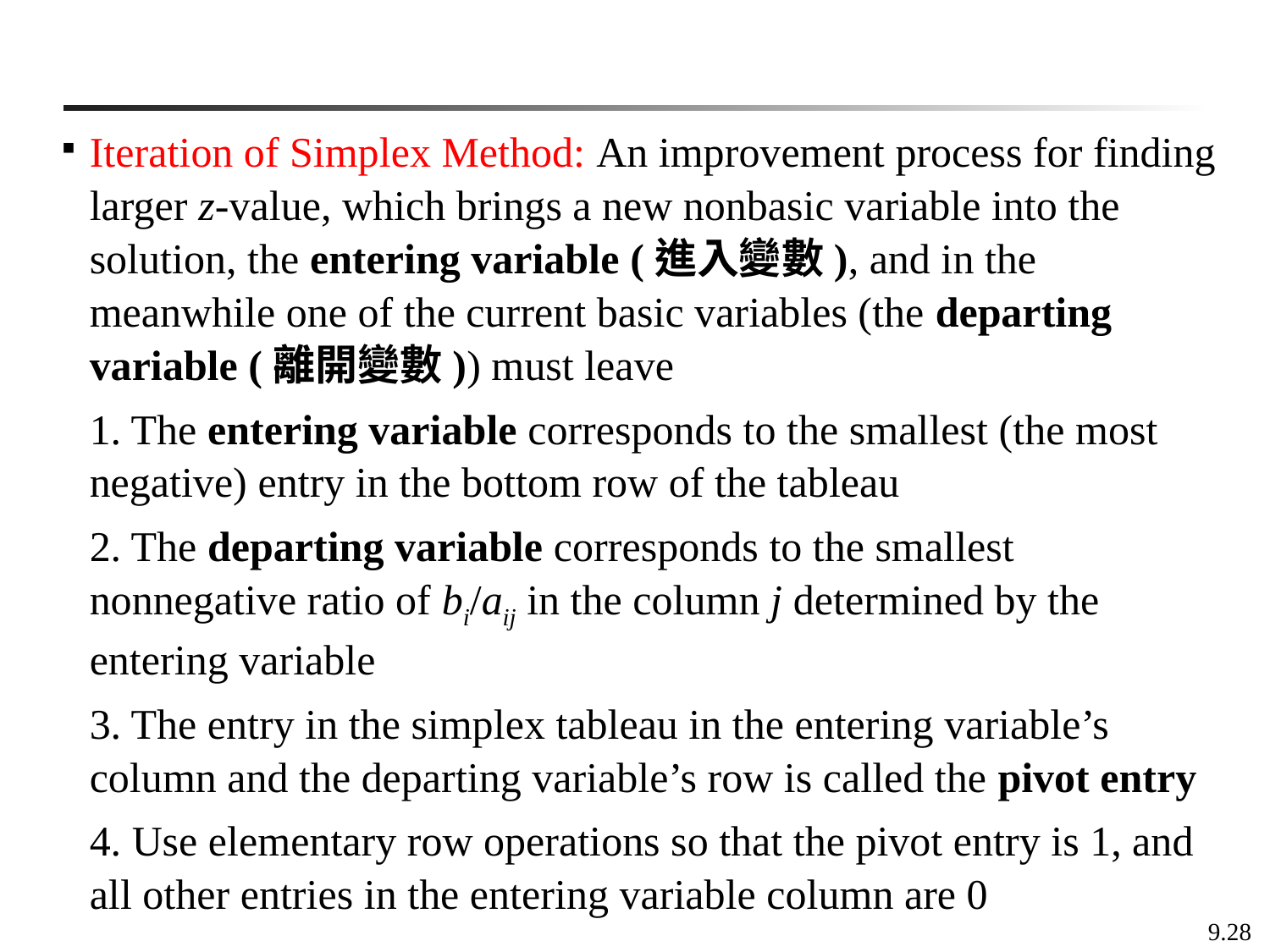

Iteration of Simplex Method: An improvement process for finding larger z-value, which brings a new nonbasic variable into the solution, the entering variable (進入變數), and in the meanwhile one of the current basic variables (the departing variable (離開變數)) must leave
	1. The entering variable corresponds to the smallest (the most negative) entry in the bottom row of the tableau
	2. The departing variable corresponds to the smallest nonnegative ratio of bi/aij in the column j determined by the entering variable
	3. The entry in the simplex tableau in the entering variable’s column and the departing variable’s row is called the pivot entry
	4. Use elementary row operations so that the pivot entry is 1, and all other entries in the entering variable column are 0

9.28